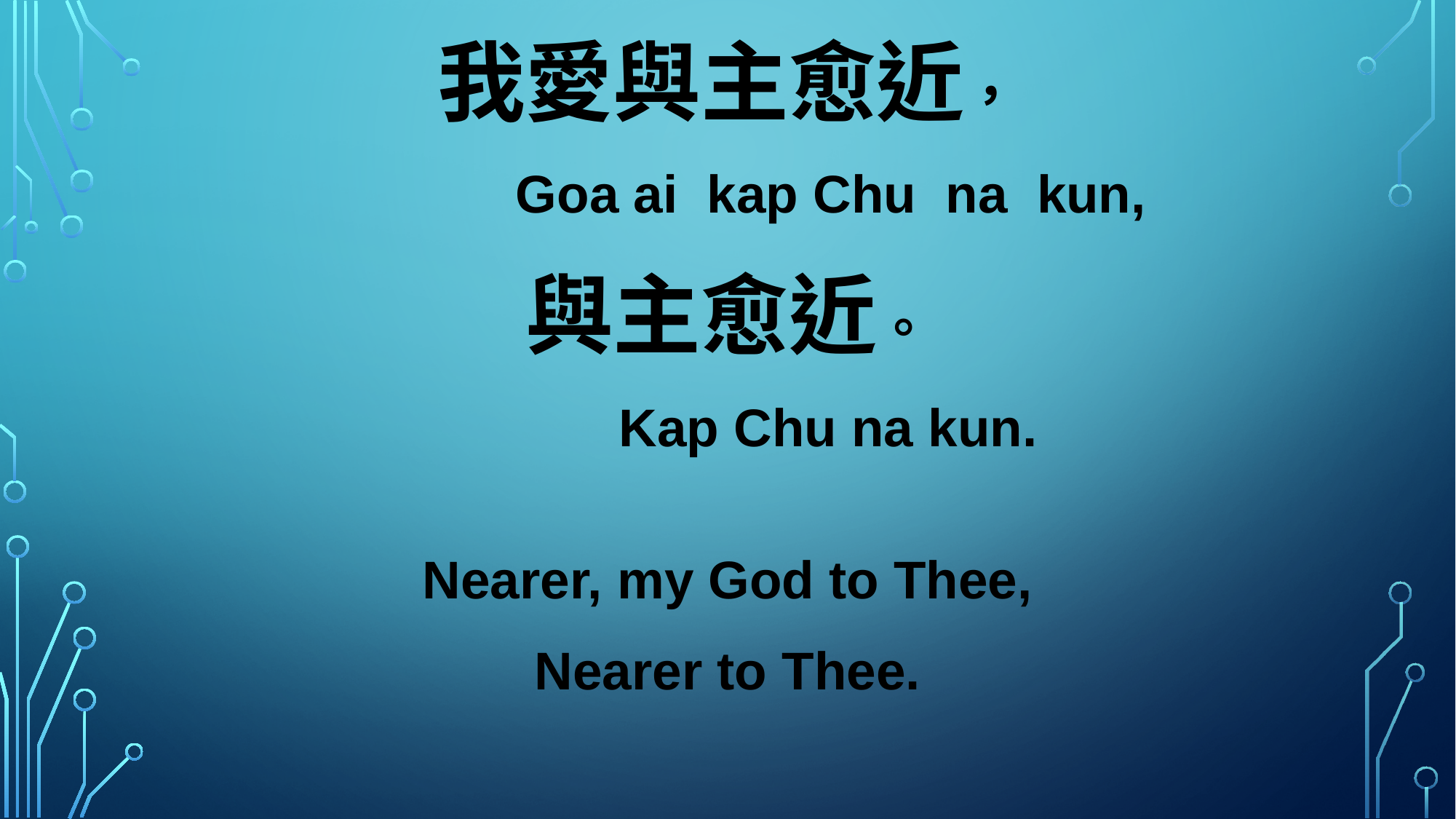

我愛與主愈近，
                     Goa ai  kap Chu  na  kun,
與主愈近。
                            Kap Chu na kun.

Nearer, my God to Thee,
Nearer to Thee.